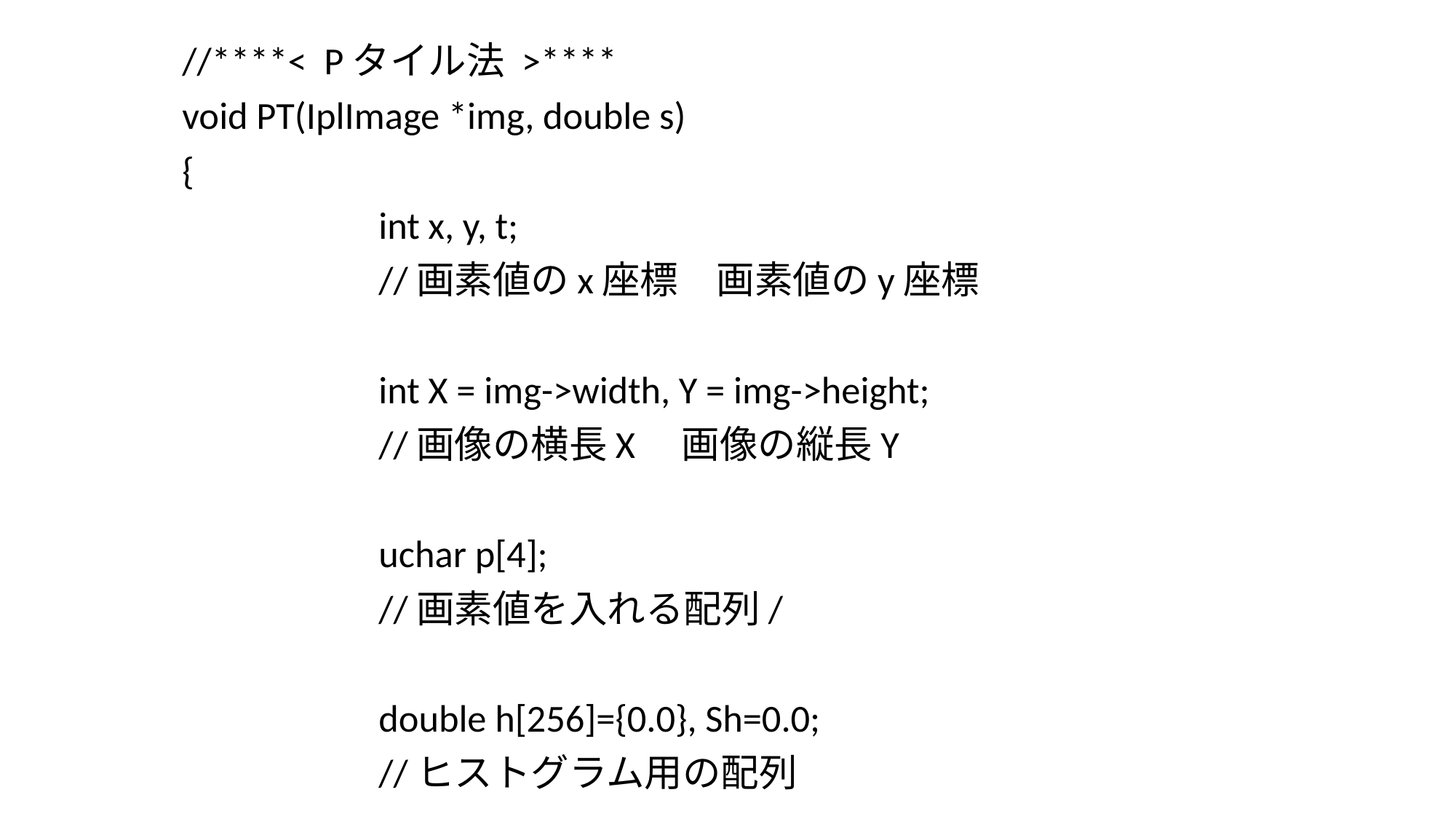

//****<  Pタイル法 >****
void PT(IplImage *img, double s)
{
		int x, y, t;
		//画素値のx座標　画素値のy座標

		int X = img->width, Y = img->height;
		//画像の横長X　画像の縦長Y

		uchar p[4];
		//画素値を入れる配列/

		double h[256]={0.0}, Sh=0.0;
		//ヒストグラム用の配列